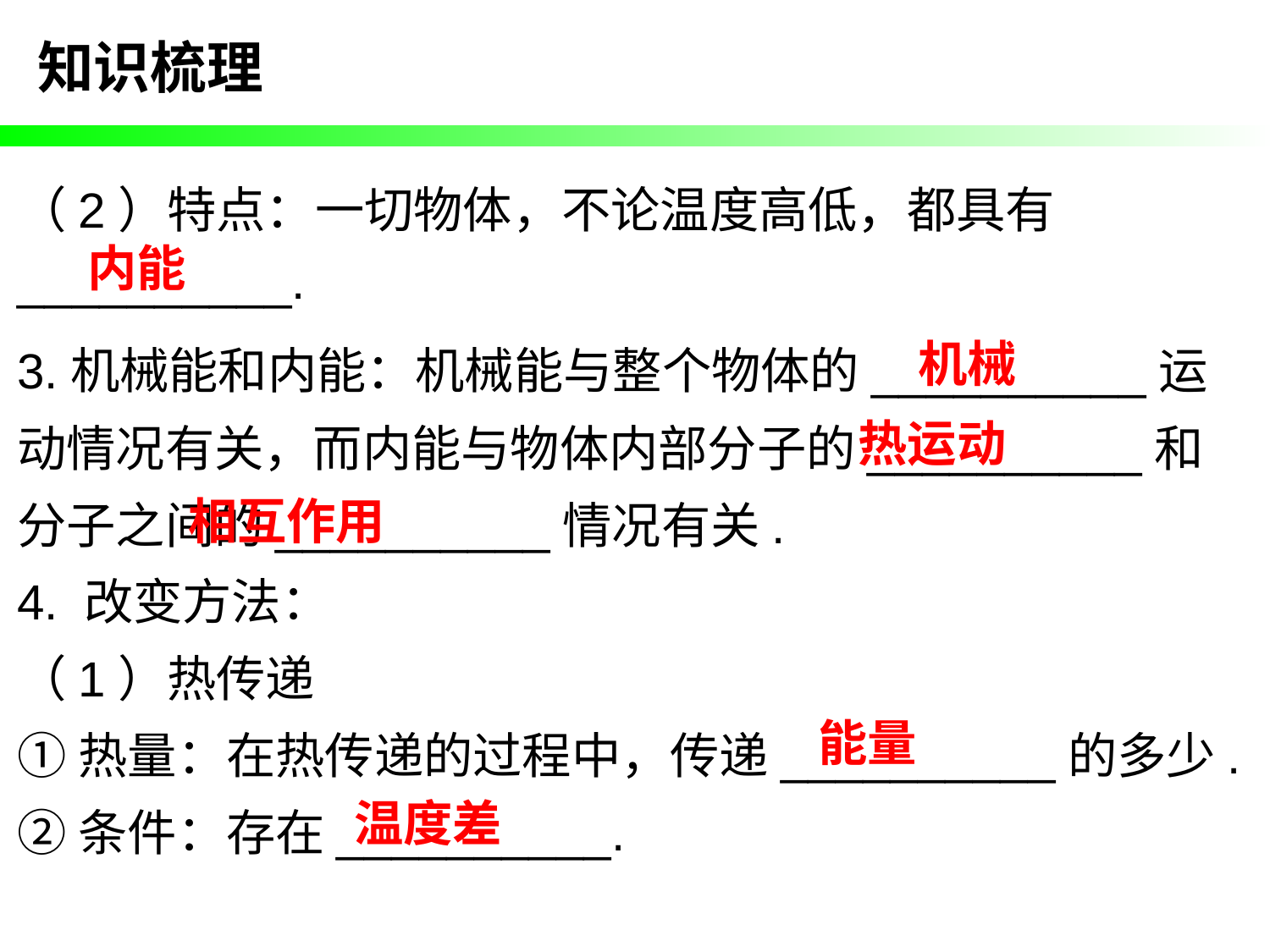

知识梳理

（2）特点：一切物体，不论温度高低，都具有__________.
内能
3.机械能和内能：机械能与整个物体的__________运动情况有关，而内能与物体内部分子的__________和分子之间的__________情况有关.
4. 改变方法：
（1）热传递
①热量：在热传递的过程中，传递__________的多少.
②条件：存在__________.
机械
热运动
相互作用
能量
温度差